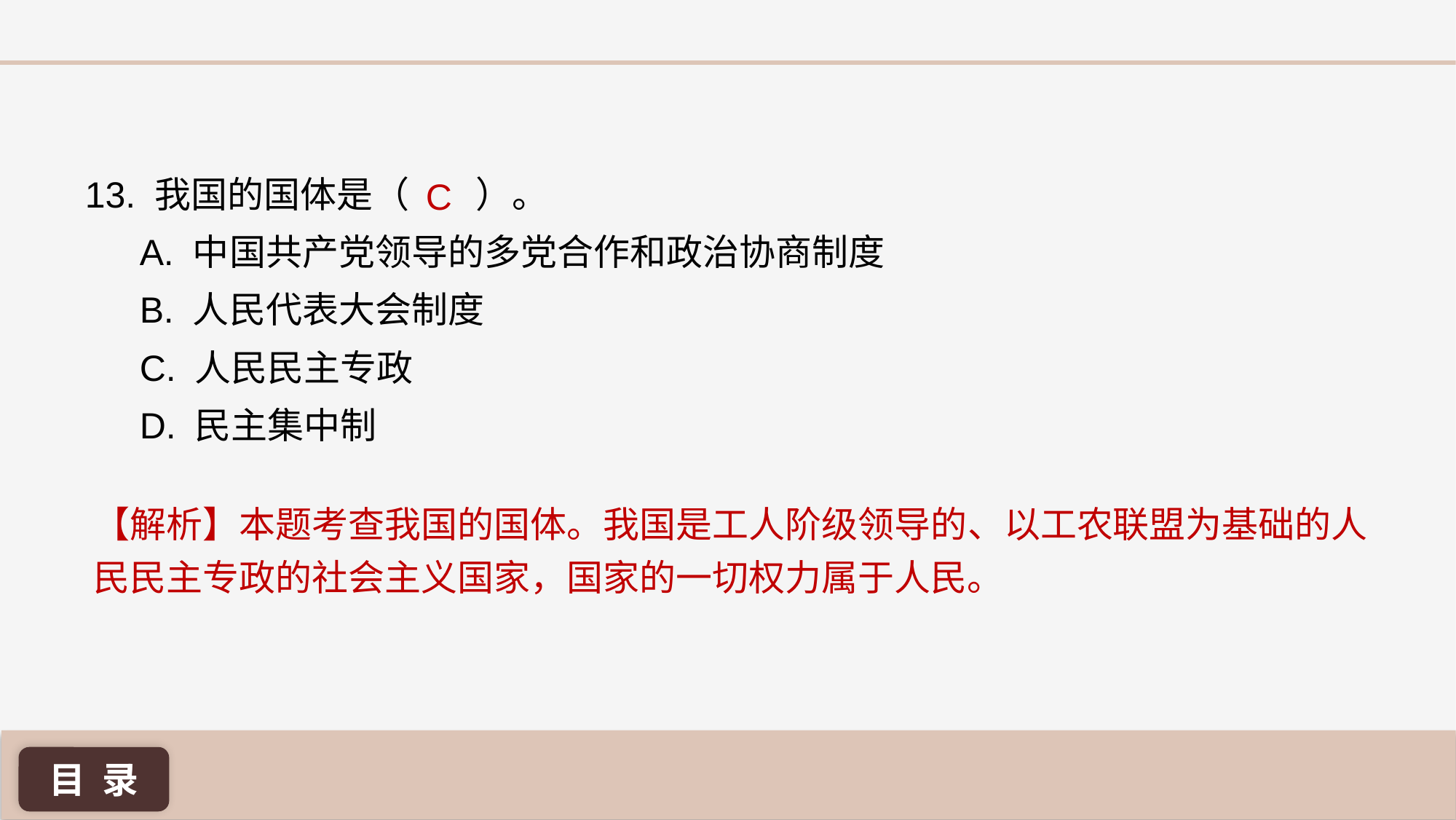

C
13. 我国的国体是（	 ）。
A. 中国共产党领导的多党合作和政治协商制度
B. 人民代表大会制度
C. 人民民主专政
D. 民主集中制
【解析】本题考查我国的国体。我国是工人阶级领导的、以工农联盟为基础的人民民主专政的社会主义国家，国家的一切权力属于人民。